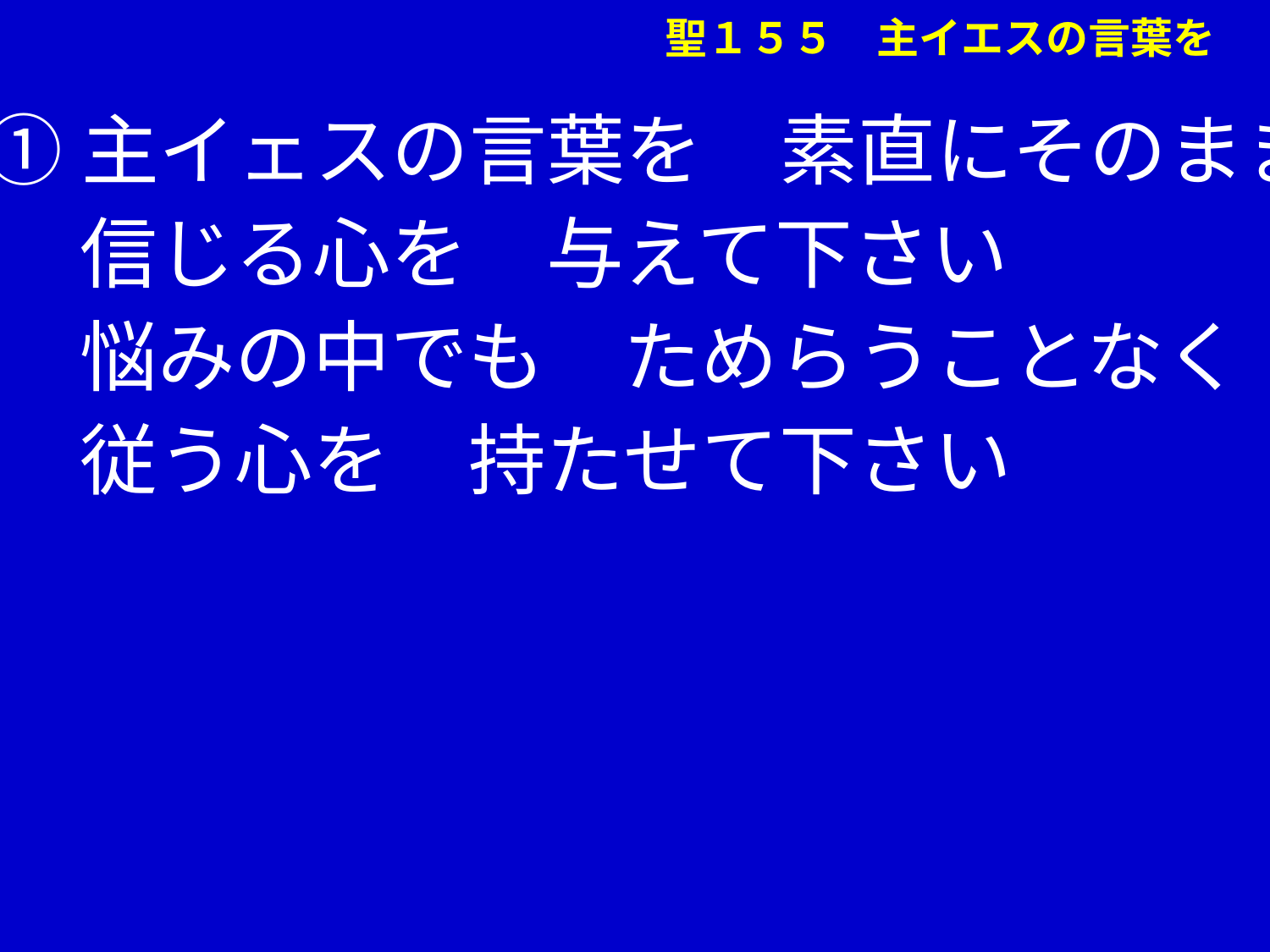

①主イェスの言葉を　素直にそのまま
　 信じる心を　与えて下さい
　 悩みの中でも　ためらうことなく
　 従う心を　持たせて下さい

聖１５５　主イエスの言葉を